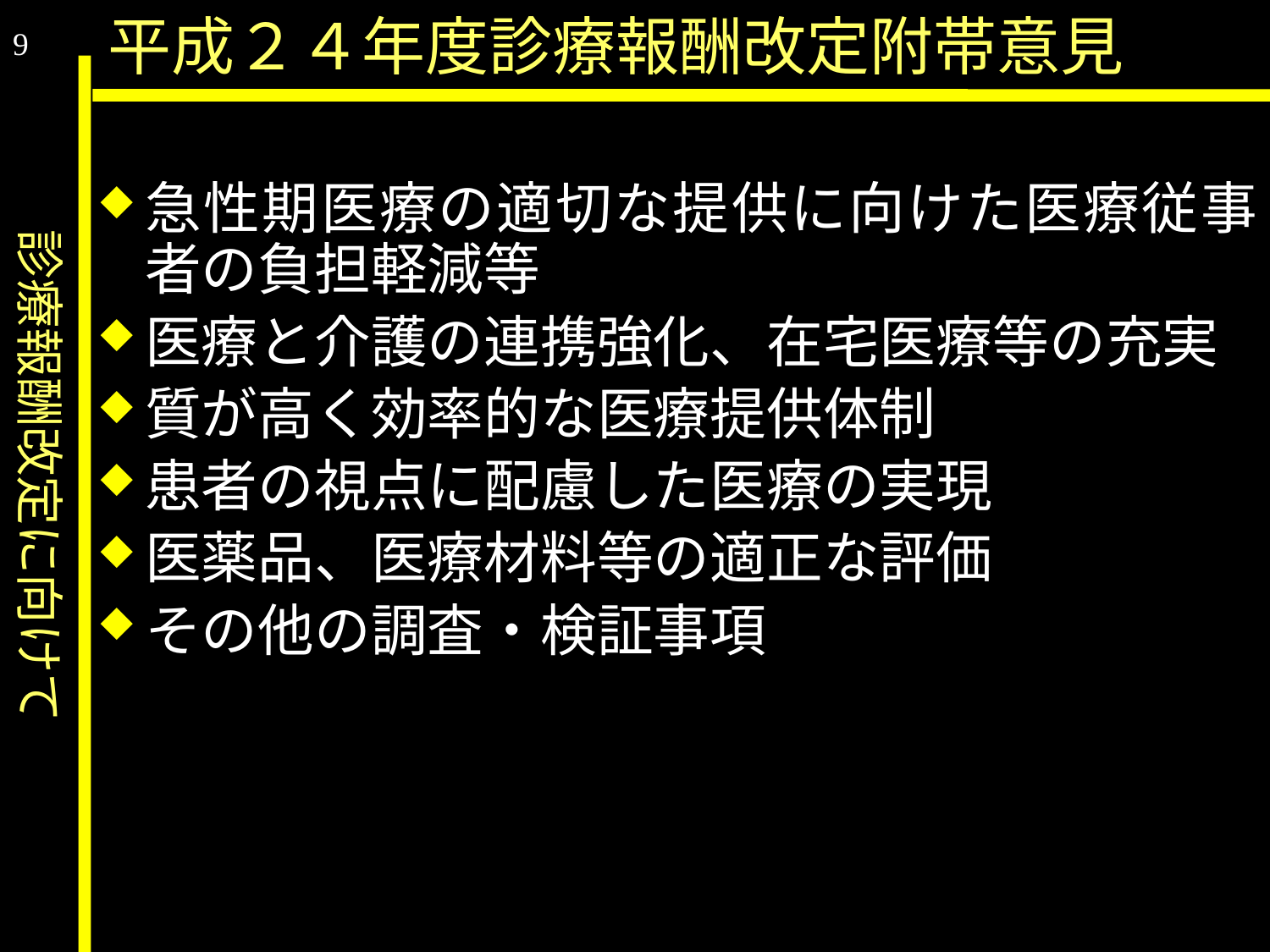

診療報酬改定に向けて
平成２４年度診療報酬改定附帯意見
9

急性期医療の適切な提供に向けた医療従事者の負担軽減等
医療と介護の連携強化、在宅医療等の充実
質が高く効率的な医療提供体制
患者の視点に配慮した医療の実現
医薬品、医療材料等の適正な評価
その他の調査・検証事項